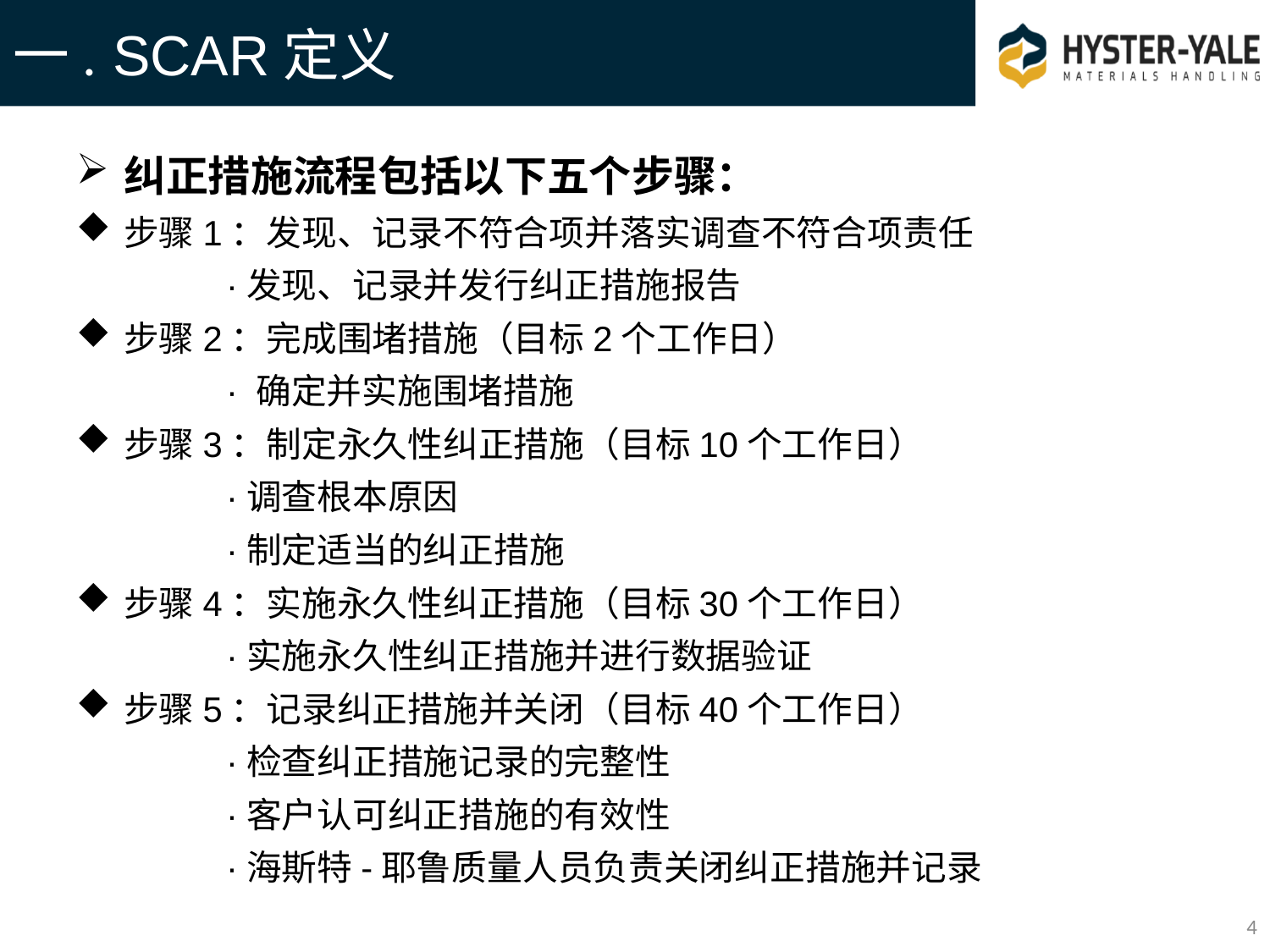

# 一. SCAR定义
纠正措施流程包括以下五个步骤：
步骤1：发现、记录不符合项并落实调查不符合项责任
·发现、记录并发行纠正措施报告
步骤2：完成围堵措施（目标2个工作日）
· 确定并实施围堵措施
步骤3：制定永久性纠正措施（目标10个工作日）
·调查根本原因
·制定适当的纠正措施
步骤4：实施永久性纠正措施（目标30个工作日）
·实施永久性纠正措施并进行数据验证
步骤5：记录纠正措施并关闭（目标40个工作日）
·检查纠正措施记录的完整性
·客户认可纠正措施的有效性
·海斯特-耶鲁质量人员负责关闭纠正措施并记录
4